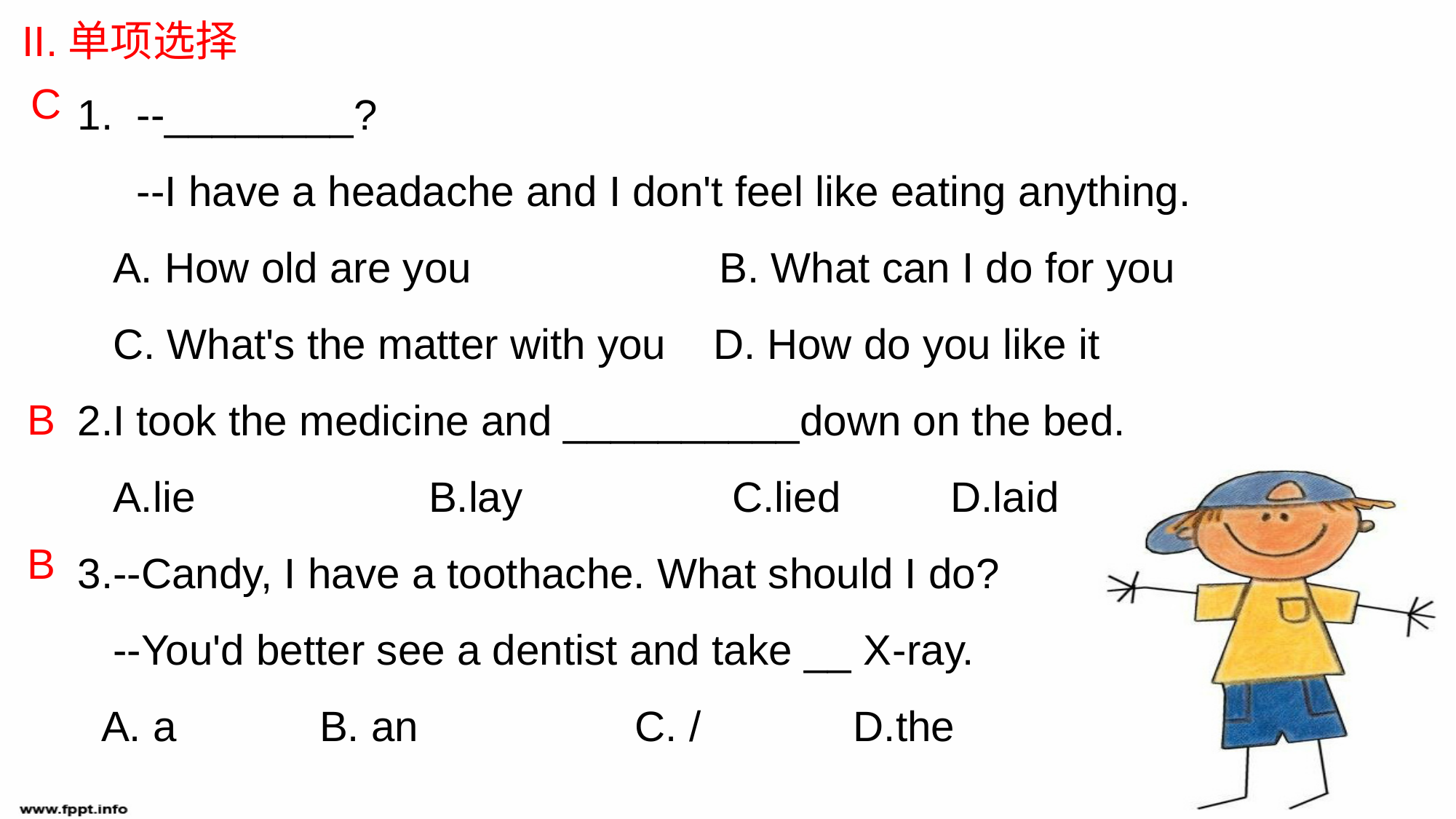

II.单项选择
1.  --________?
     --I have a headache and I don't feel like eating anything.
   A. How old are you                     B. What can I do for you
   C. What's the matter with you    D. How do you like it
2.I took the medicine and __________down on the bed.
   A.lie		  B.lay		C.lied		D.laid
3.--Candy, I have a toothache. What should I do?
   --You'd better see a dentist and take __ X­-ray.
  A. a		  B. an		 C. /		 D.the
C
B
B